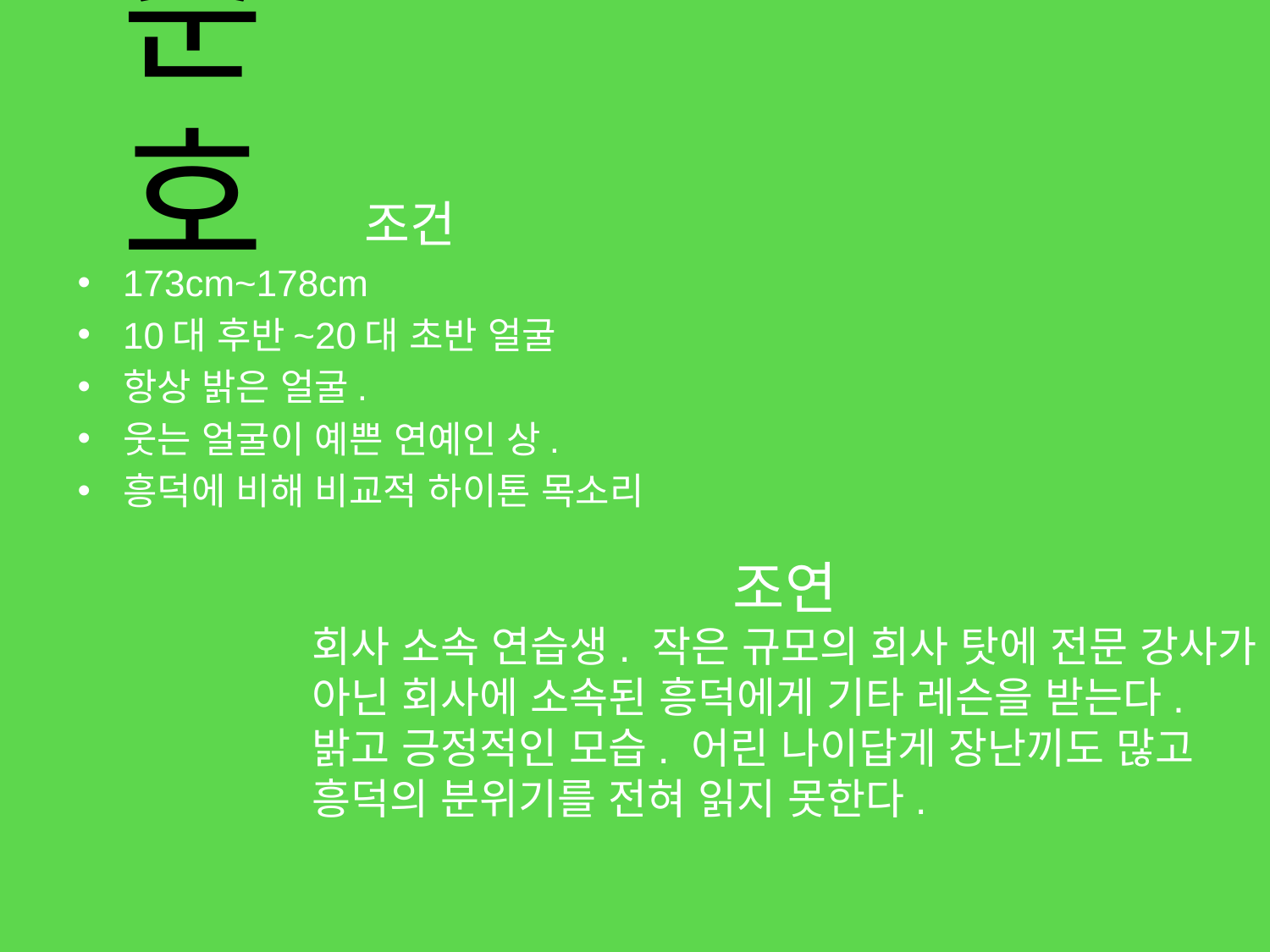

# 준호
조건
173cm~178cm
10대 후반~20대 초반 얼굴
항상 밝은 얼굴.
웃는 얼굴이 예쁜 연예인 상.
흥덕에 비해 비교적 하이톤 목소리
조연
회사 소속 연습생. 작은 규모의 회사 탓에 전문 강사가 아닌 회사에 소속된 흥덕에게 기타 레슨을 받는다.
밝고 긍정적인 모습. 어린 나이답게 장난끼도 많고 흥덕의 분위기를 전혀 읽지 못한다.